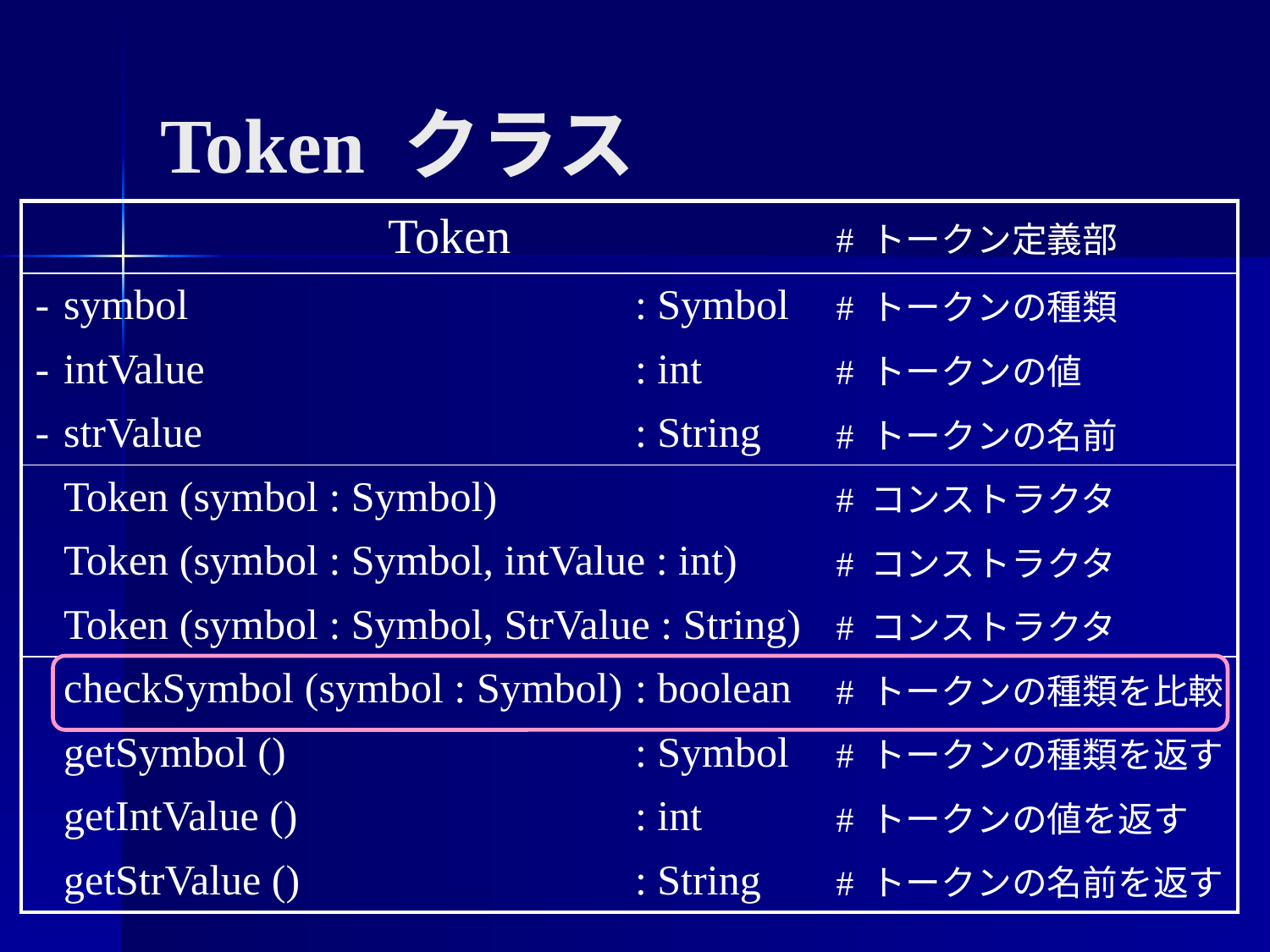

Token クラス
|  | Token |  | # トークン定義部 |
| --- | --- | --- | --- |
| - | symbol | : Symbol | # トークンの種類 |
| - | intValue | : int | # トークンの値 |
| - | strValue | : String | # トークンの名前 |
|  | Token (symbol : Symbol) |  | # コンストラクタ |
|  | Token (symbol : Symbol, intValue : int) |  | # コンストラクタ |
|  | Token (symbol : Symbol, StrValue : String) |  | # コンストラクタ |
|  | checkSymbol (symbol : Symbol) | : boolean | # トークンの種類を比較 |
|  | getSymbol () | : Symbol | # トークンの種類を返す |
|  | getIntValue () | : int | # トークンの値を返す |
|  | getStrValue () | : String | # トークンの名前を返す |